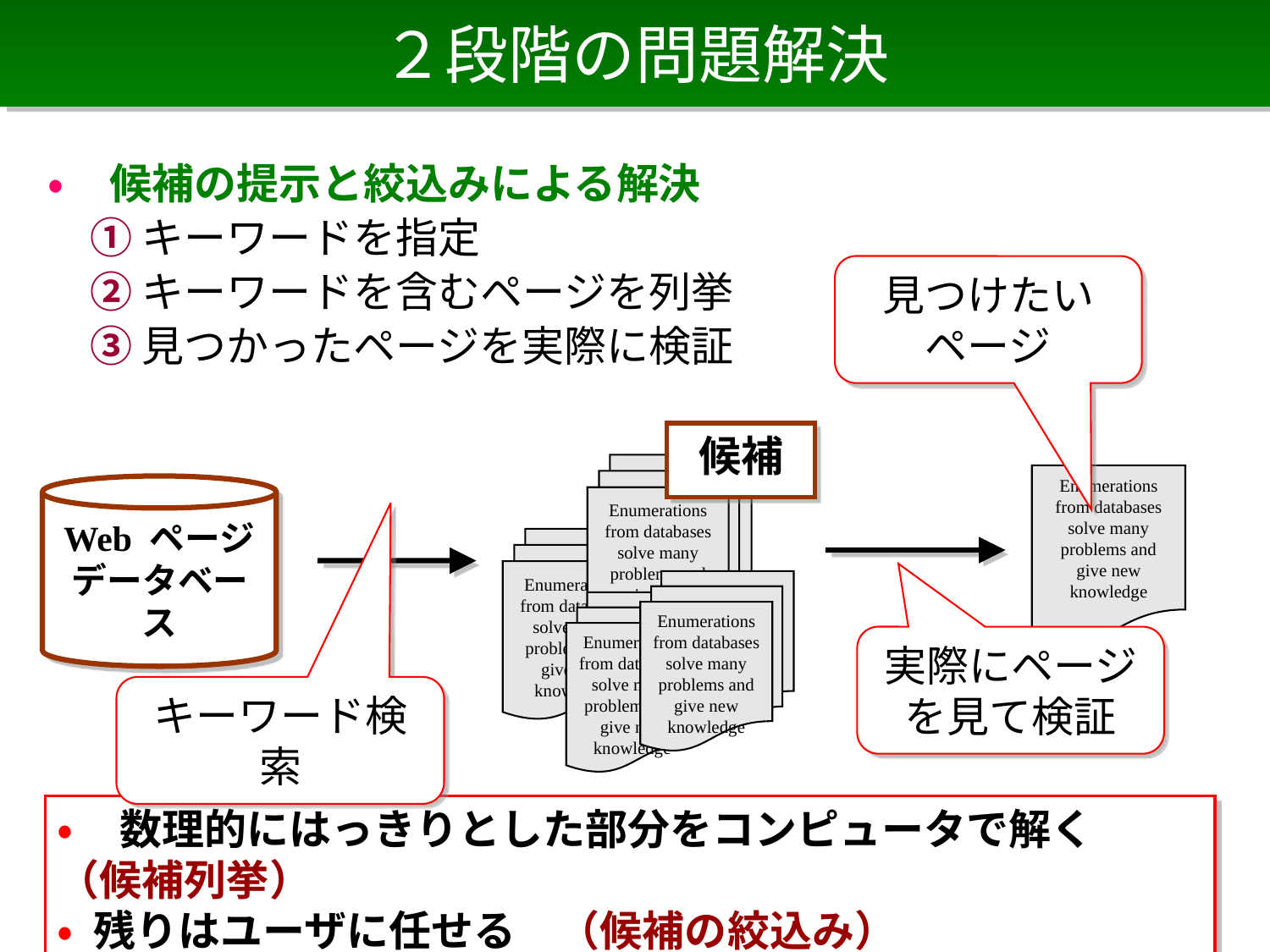

# ２段階の問題解決
• 候補の提示と絞込みによる解決
　① キーワードを指定
　② キーワードを含むページを列挙
　③ 見つかったページを実際に検証
見つけたいページ
候補
Enumerations from databases solve many problems and give new knowledge
Enumerations from databases solve many problems and give new knowledge

Enumerations from databases solve many problems and give new knowledge
Enumerations from databases solve many problems and give new knowledge
キーワード検索
Enumerations from databases solve many problems and give new knowledge

実際にページ
を見て検証
Web ページ
データベース
• 数理的にはっきりとした部分をコンピュータで解く　（候補列挙）
• 残りはユーザに任せる　（候補の絞込み）